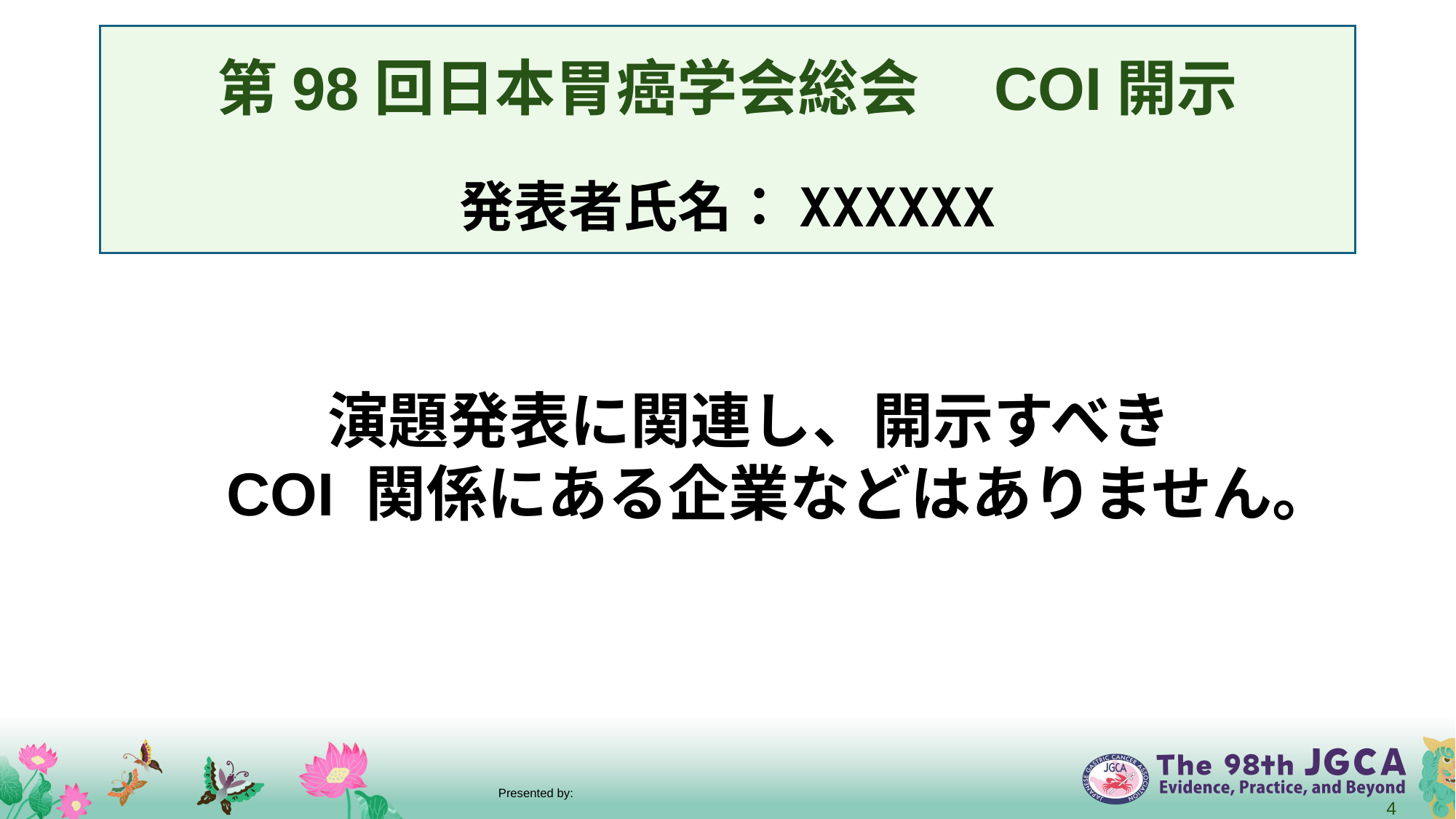

# 第98回日本胃癌学会総会　COI開示
発表者氏名：XXXXXX

演題発表に関連し、開示すべき
COI 関係にある企業などはありません。

4